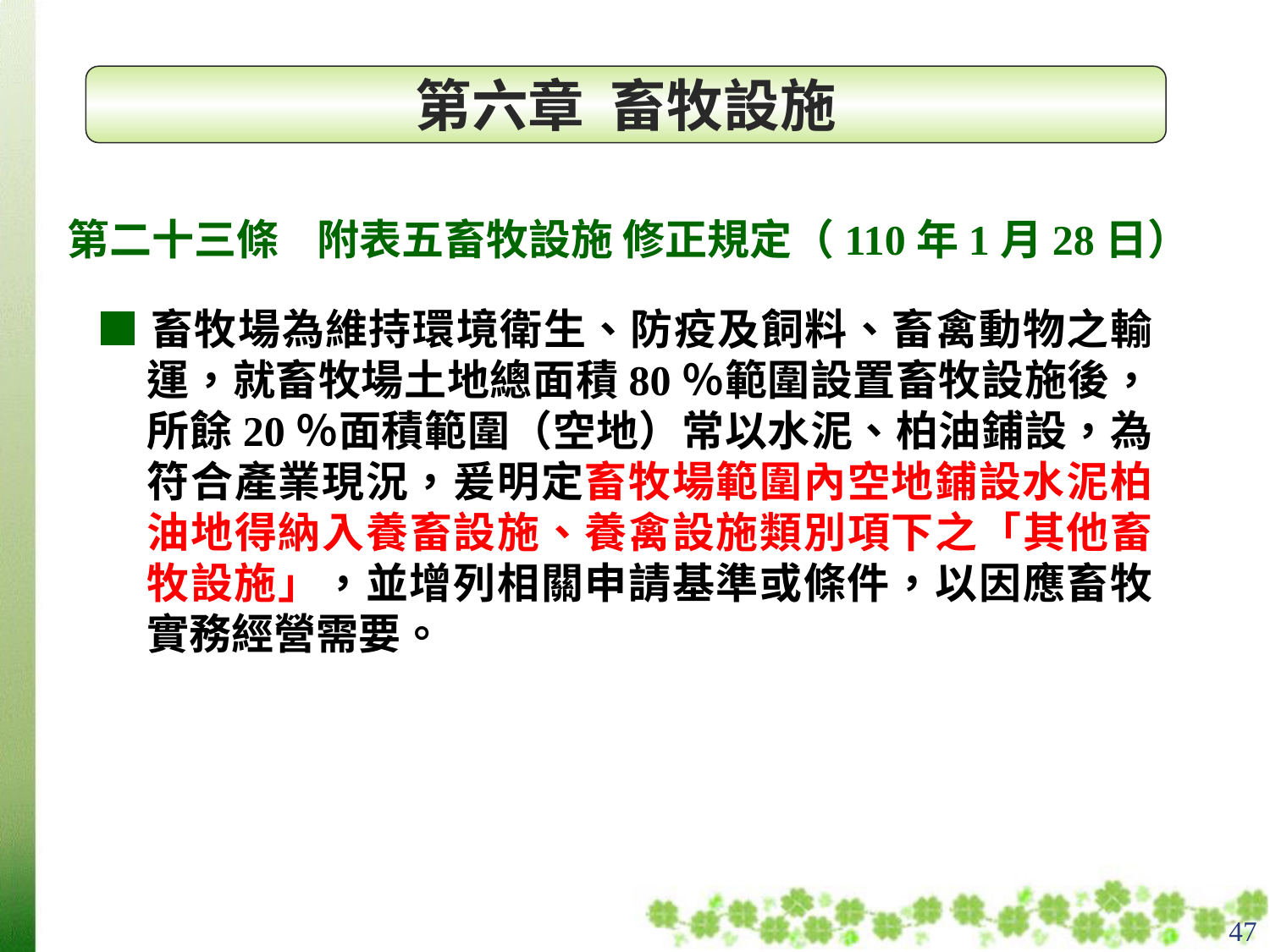

第六章  畜牧設施
第二十三條    附表五畜牧設施 修正規定（110年1月28日）
■畜牧場為維持環境衛生、防疫及飼料、畜禽動物之輸運，就畜牧場土地總面積80％範圍設置畜牧設施後，所餘20％面積範圍（空地）常以水泥、柏油鋪設，為符合產業現況，爰明定畜牧場範圍內空地鋪設水泥柏油地得納入養畜設施、養禽設施類別項下之「其他畜牧設施」，並增列相關申請基準或條件，以因應畜牧實務經營需要。
47